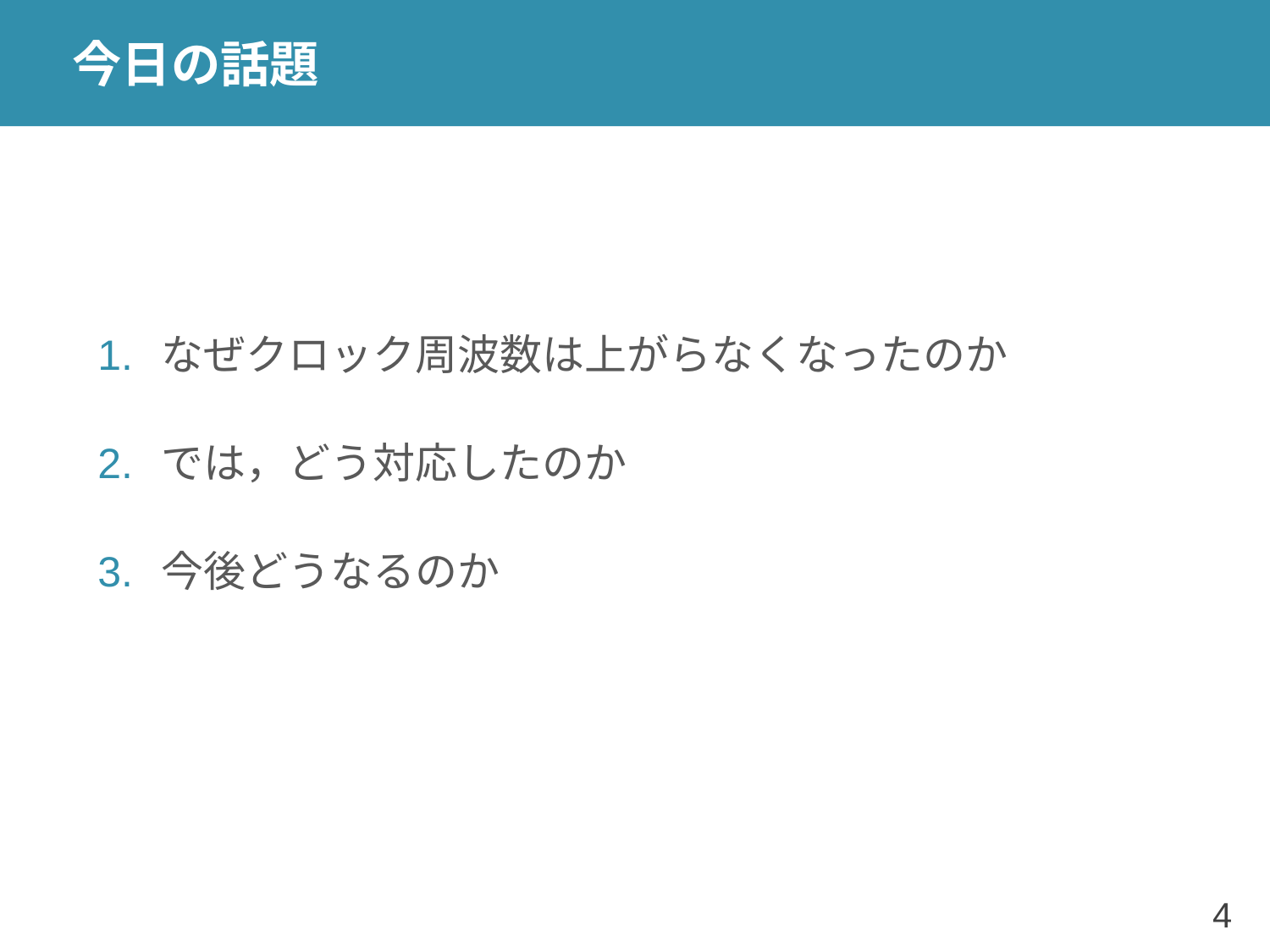

# 今日の話題
なぜクロック周波数は上がらなくなったのか
では，どう対応したのか
今後どうなるのか